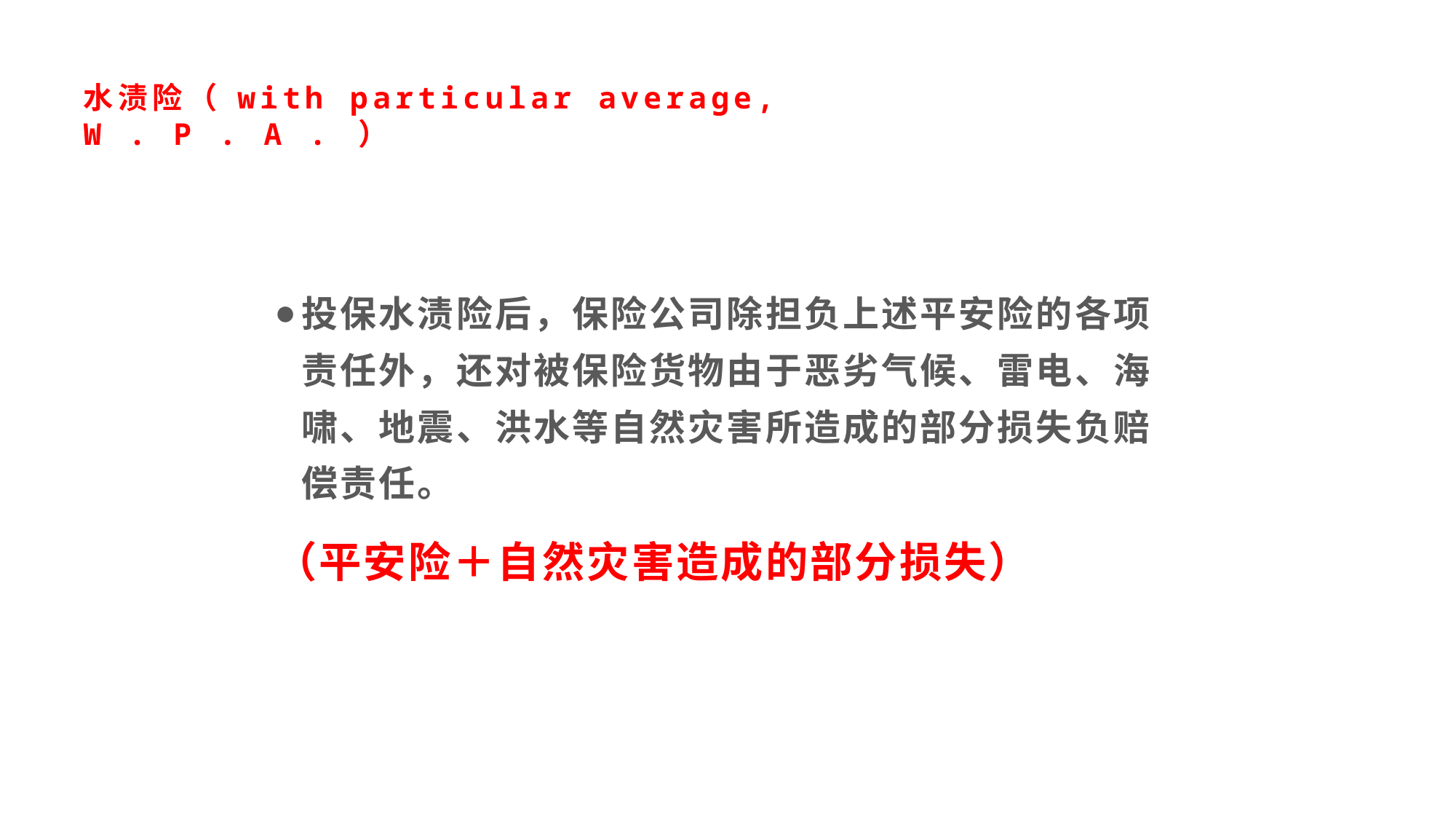

# 水渍险（ with particular average, W . P . A . ）
投保水渍险后，保险公司除担负上述平安险的各项责任外，还对被保险货物由于恶劣气候、雷电、海啸、地震、洪水等自然灾害所造成的部分损失负赔偿责任。
（平安险＋自然灾害造成的部分损失）